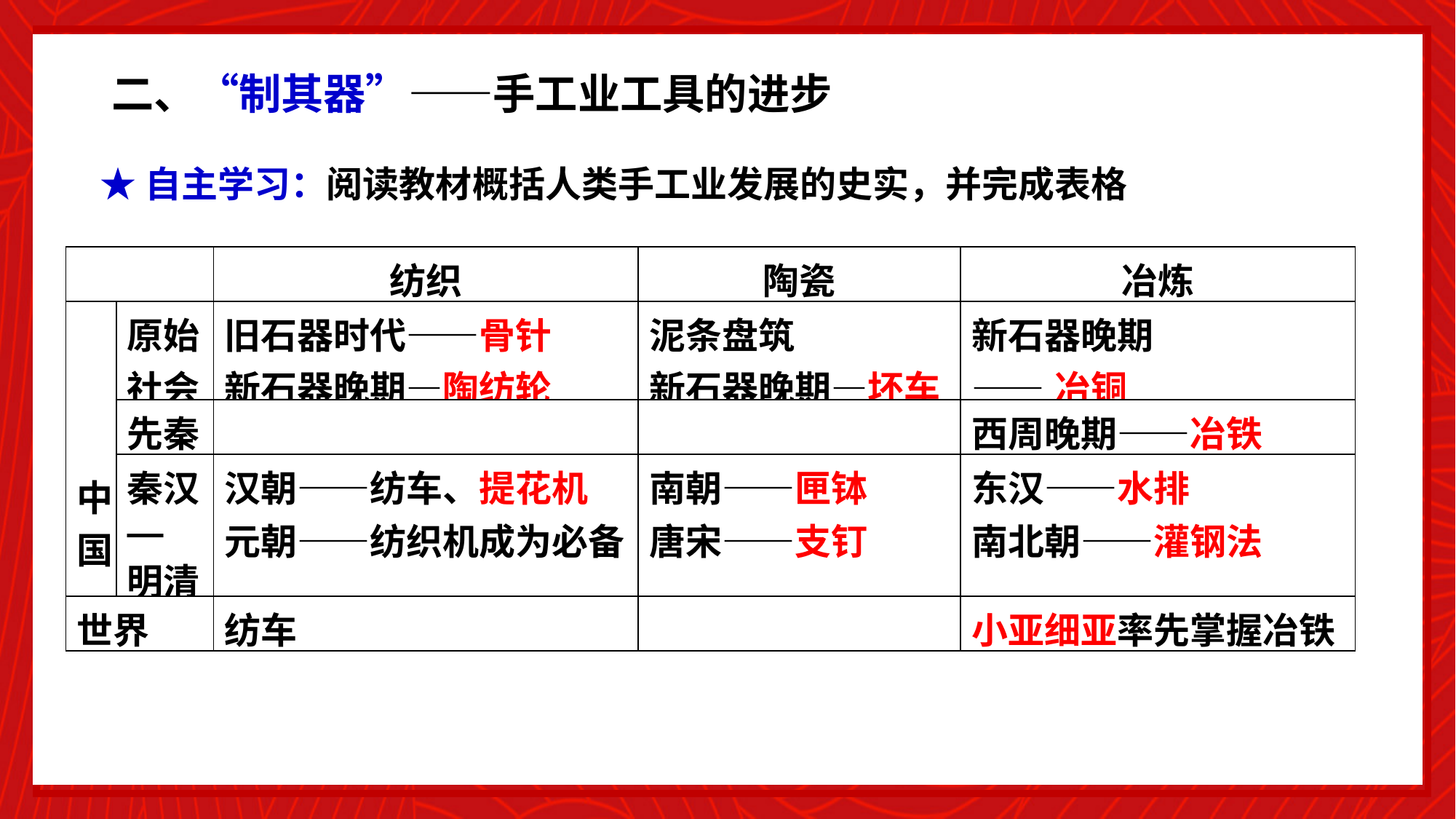

二、“制其器”——手工业工具的进步
★自主学习：阅读教材概括人类手工业发展的史实，并完成表格
|  |  | 纺织 | 陶瓷 | 冶炼 |
| --- | --- | --- | --- | --- |
| 中国 | 原始社会 | 旧石器时代——骨针 新石器晚期—陶纺轮 | 泥条盘筑 新石器晚期—坯车 | 新石器晚期 ——冶铜 |
|  | 先秦 |  |  | 西周晚期——冶铁 |
|  | 秦汉 — 明清 | 汉朝——纺车、提花机 元朝——纺织机成为必备 | 南朝——匣钵 唐宋——支钉 | 东汉——水排 南北朝——灌钢法 |
| 世界 |  | 纺车 |  | 小亚细亚率先掌握冶铁 |